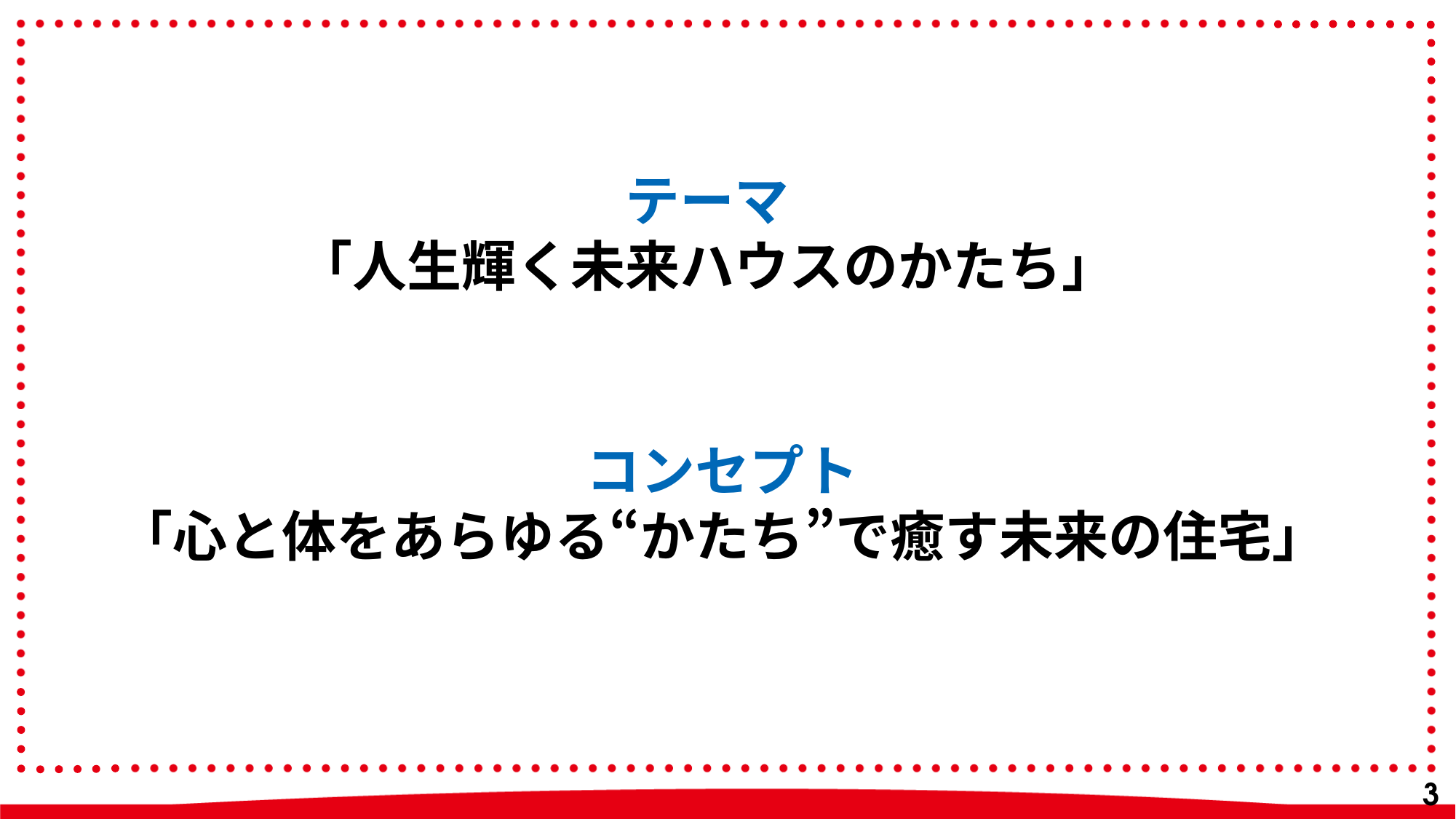

テーマ
「人生輝く未来ハウスのかたち」
コンセプト
「心と体をあらゆる“かたち”で癒す未来の住宅」

3